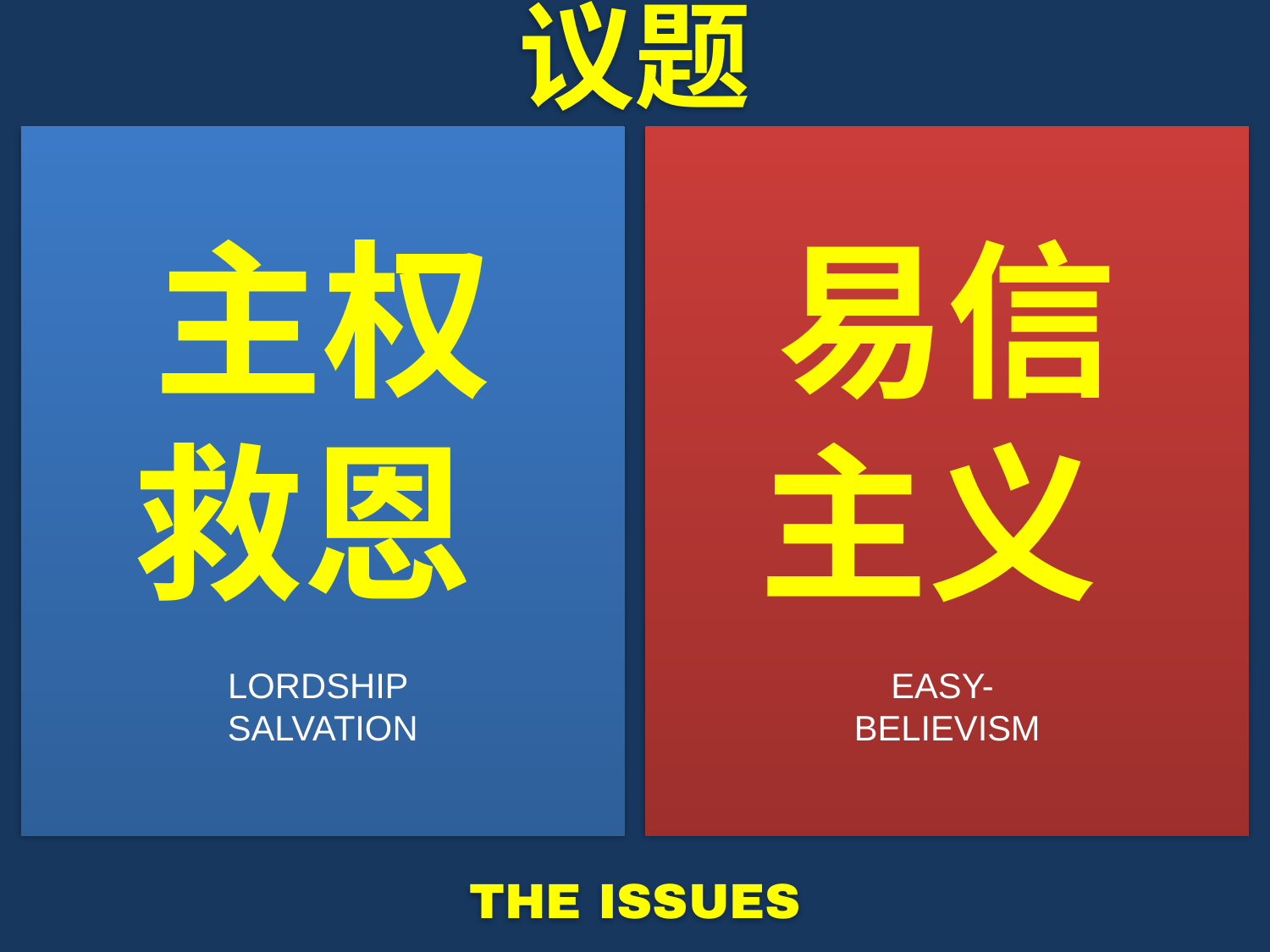

议题
主权
救恩

LORDSHIP
SALVATION
易信
主义

EASY-
BELIEVISM
THE ISSUES